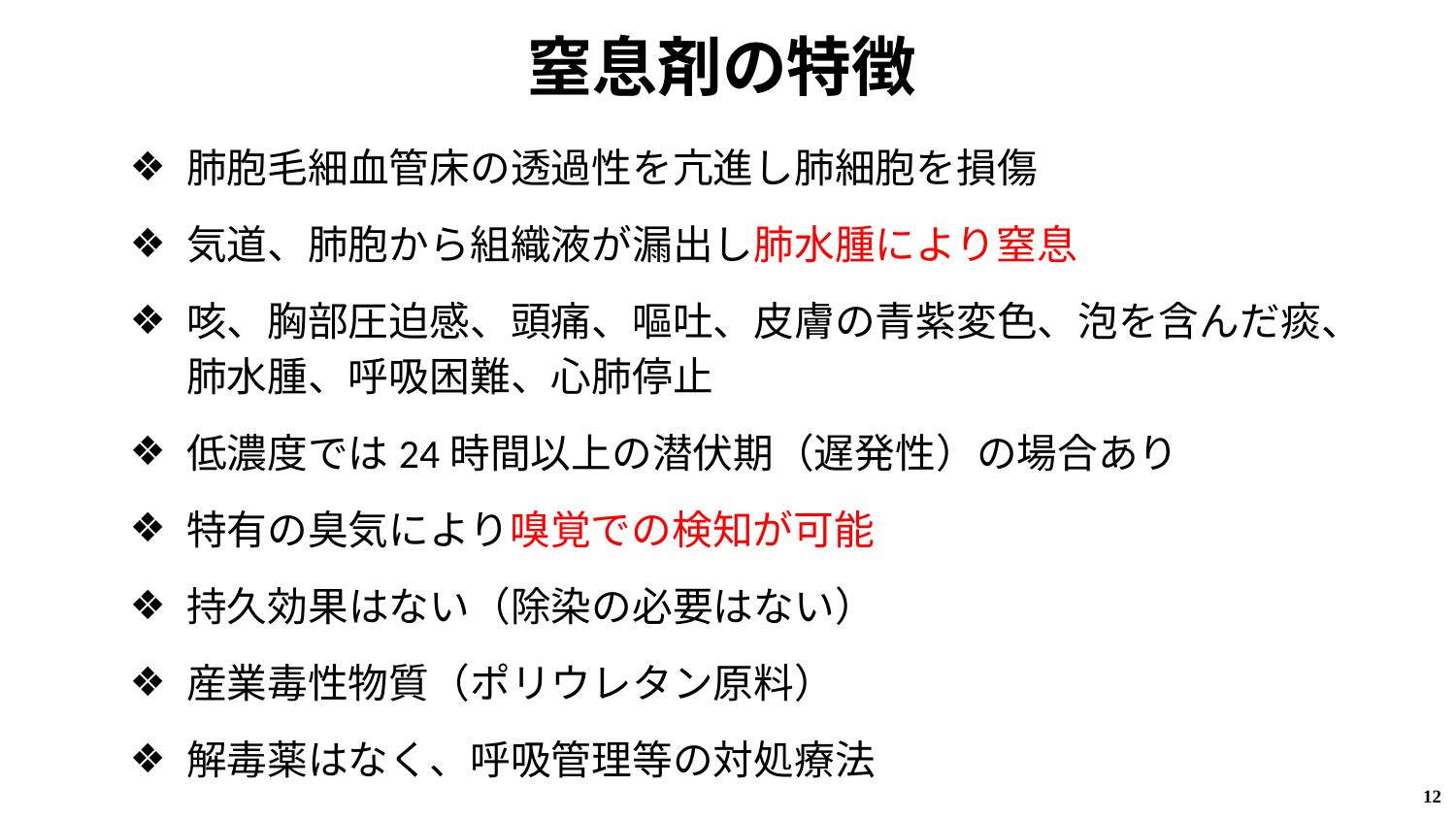

# 窒息剤の特徴
肺胞毛細血管床の透過性を亢進し肺細胞を損傷
気道、肺胞から組織液が漏出し肺水腫により窒息
咳、胸部圧迫感、頭痛、嘔吐、皮膚の青紫変色、泡を含んだ痰、肺水腫、呼吸困難、心肺停止
低濃度では24時間以上の潜伏期（遅発性）の場合あり
特有の臭気により嗅覚での検知が可能
持久効果はない（除染の必要はない）
産業毒性物質（ポリウレタン原料）
解毒薬はなく、呼吸管理等の対処療法
12